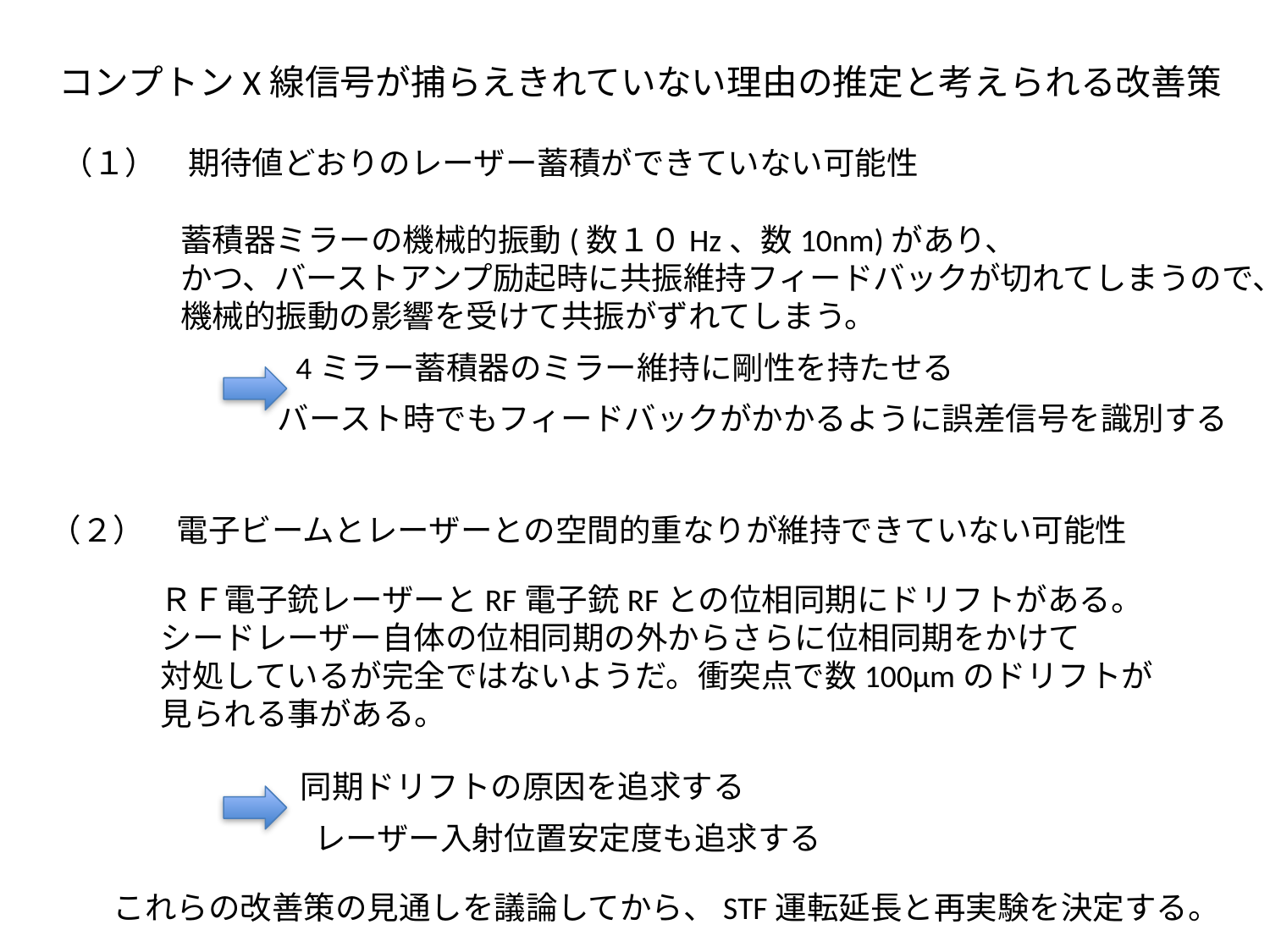

コンプトンX線信号が捕らえきれていない理由の推定と考えられる改善策
（１）　期待値どおりのレーザー蓄積ができていない可能性
蓄積器ミラーの機械的振動(数１０Hz、数10nm)があり、
かつ、バーストアンプ励起時に共振維持フィードバックが切れてしまうので、
機械的振動の影響を受けて共振がずれてしまう。
4ミラー蓄積器のミラー維持に剛性を持たせる

バースト時でもフィードバックがかかるように誤差信号を識別する
（２）　電子ビームとレーザーとの空間的重なりが維持できていない可能性
ＲＦ電子銃レーザーとRF電子銃RFとの位相同期にドリフトがある。
シードレーザー自体の位相同期の外からさらに位相同期をかけて
対処しているが完全ではないようだ。衝突点で数100μmのドリフトが
見られる事がある。
同期ドリフトの原因を追求する

レーザー入射位置安定度も追求する
これらの改善策の見通しを議論してから、STF運転延長と再実験を決定する。